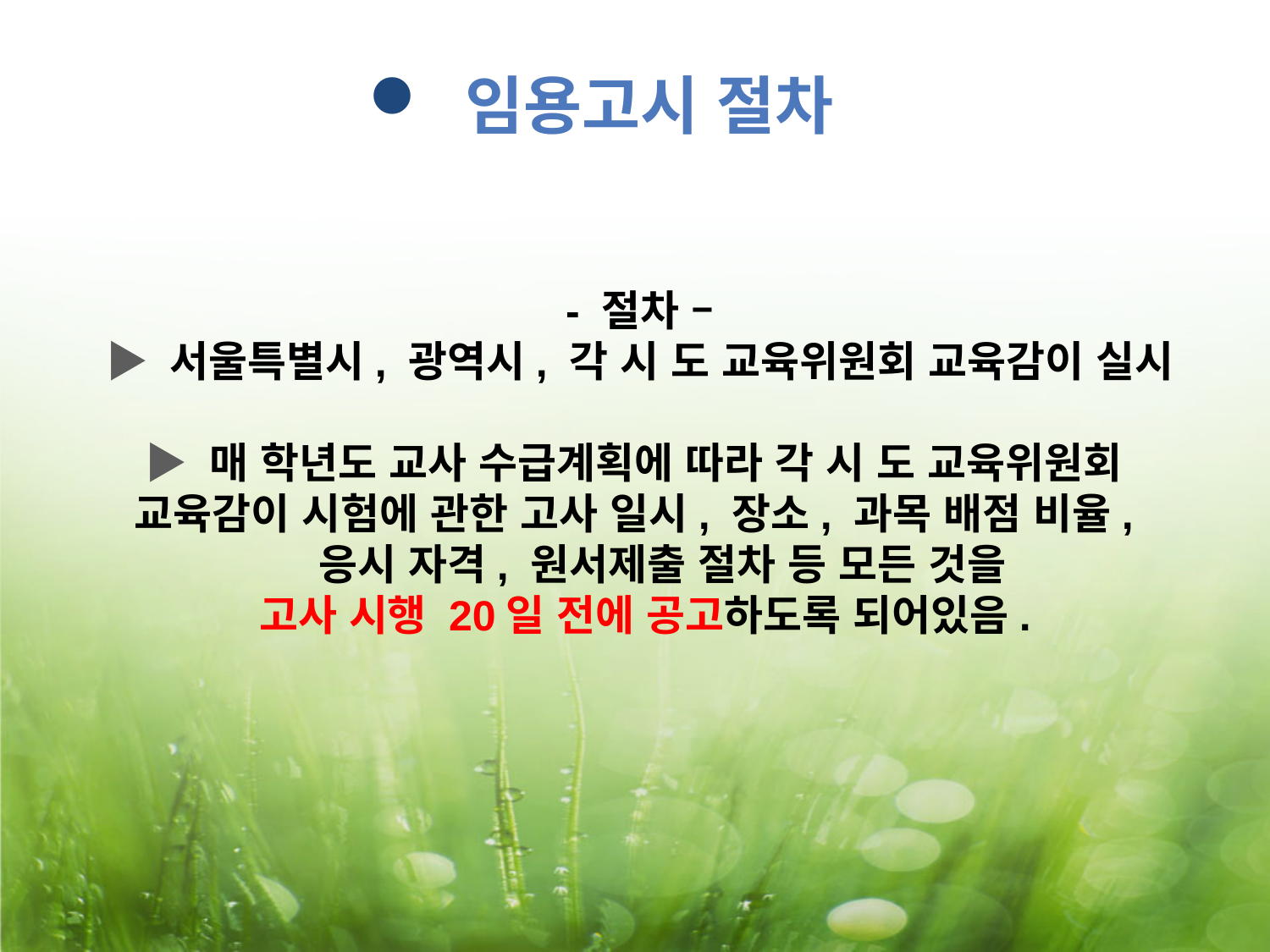

임용고시 절차
 - 절차 –
▶ 서울특별시, 광역시, 각 시 도 교육위원회 교육감이 실시

▶ 매 학년도 교사 수급계획에 따라 각 시 도 교육위원회
교육감이 시험에 관한 고사 일시, 장소, 과목 배점 비율,
   응시 자격, 원서제출 절차 등 모든 것을
 고사 시행 20일 전에 공고하도록 되어있음.